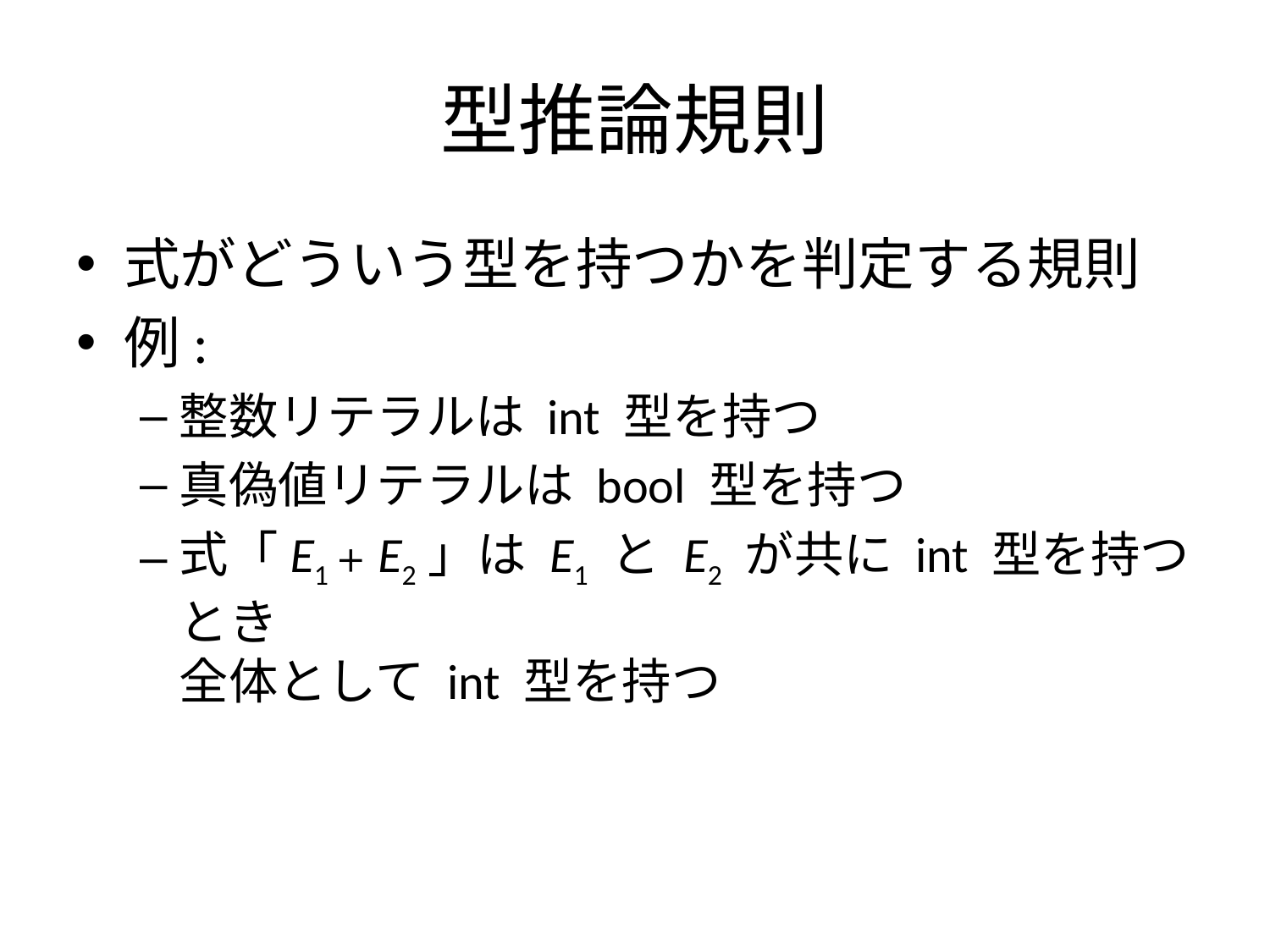

# 型推論規則
式がどういう型を持つかを判定する規則
例:
整数リテラルは int 型を持つ
真偽値リテラルは bool 型を持つ
式「E1 + E2」は E1 と E2 が共に int 型を持つとき
全体として int 型を持つ